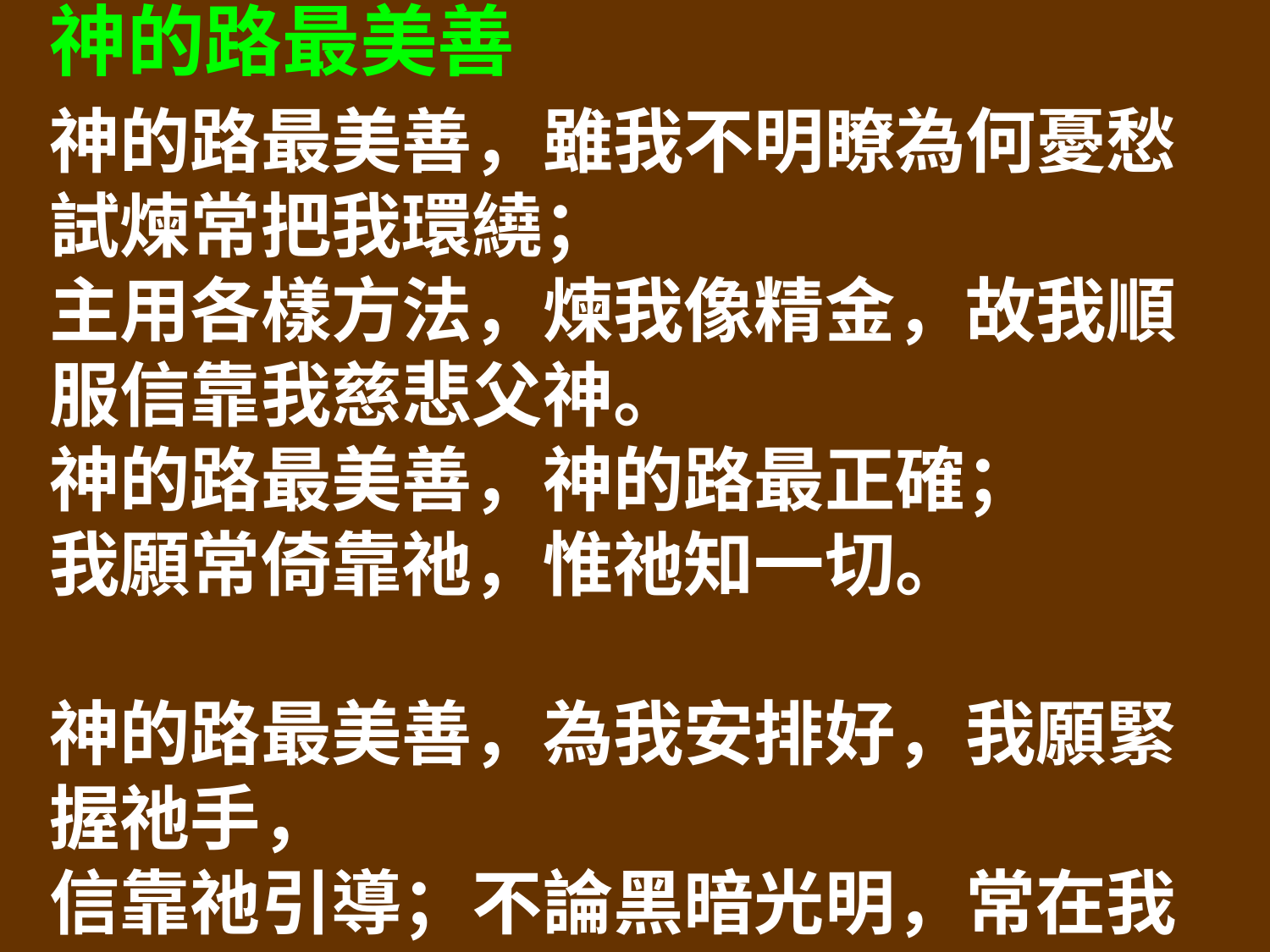

神的路最美善
神的路最美善，雖我不明瞭為何憂愁試煉常把我環繞；
主用各樣方法，煉我像精金，故我順服信靠我慈悲父神。
神的路最美善，神的路最正確；
我願常倚靠祂，惟祂知一切。

神的路最美善，為我安排好，我願緊握祂手，
信靠祂引導；不論黑暗光明，常在我身旁，
祂是我避難所，我不用驚慌。
神的路最美善，神的路最正確；
我願常倚靠祂，惟祂知一切。